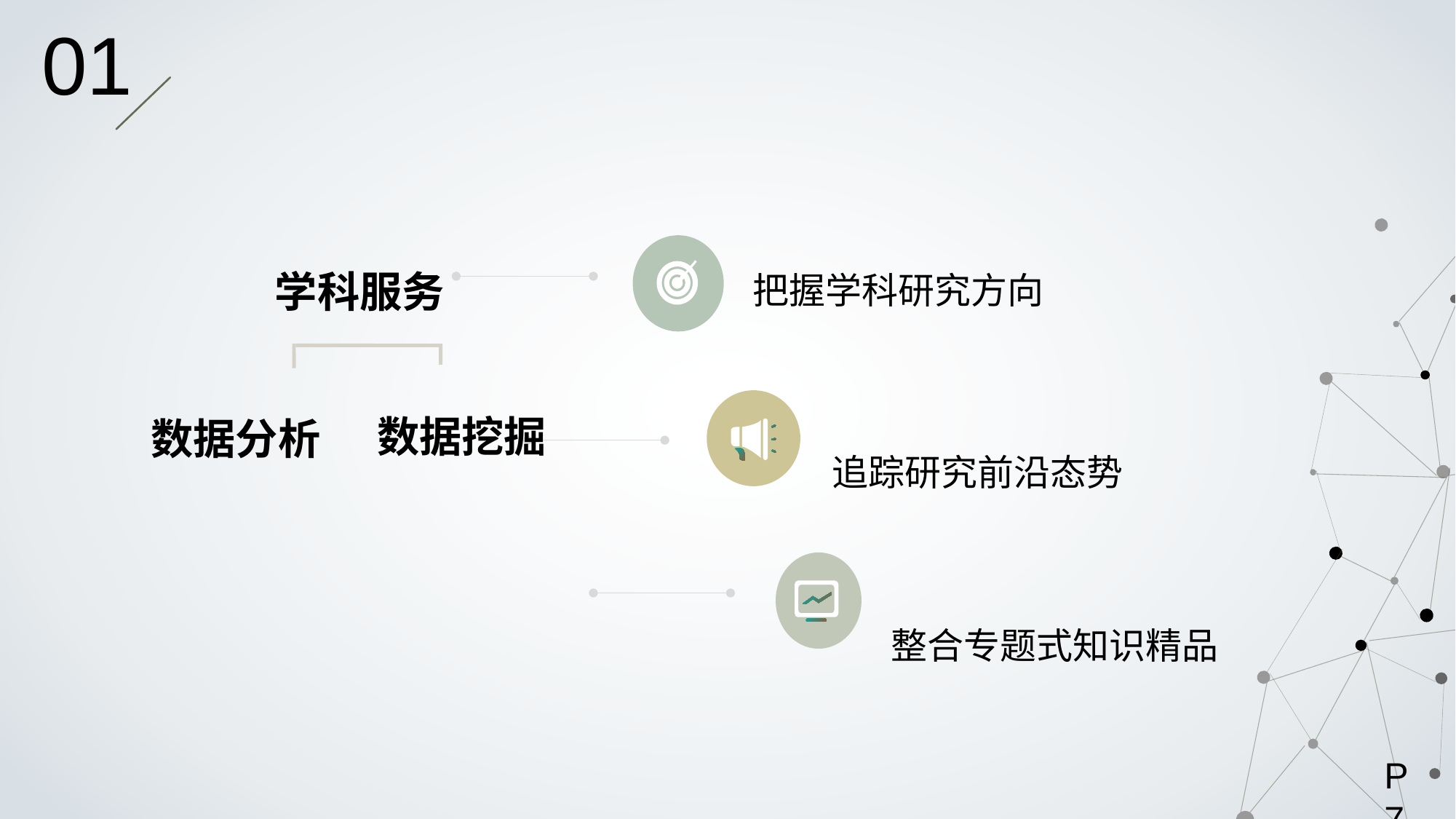

01

把握学科研究方向
学科服务

数据挖掘
数据分析
追踪研究前沿态势

整合专题式知识精品

P7